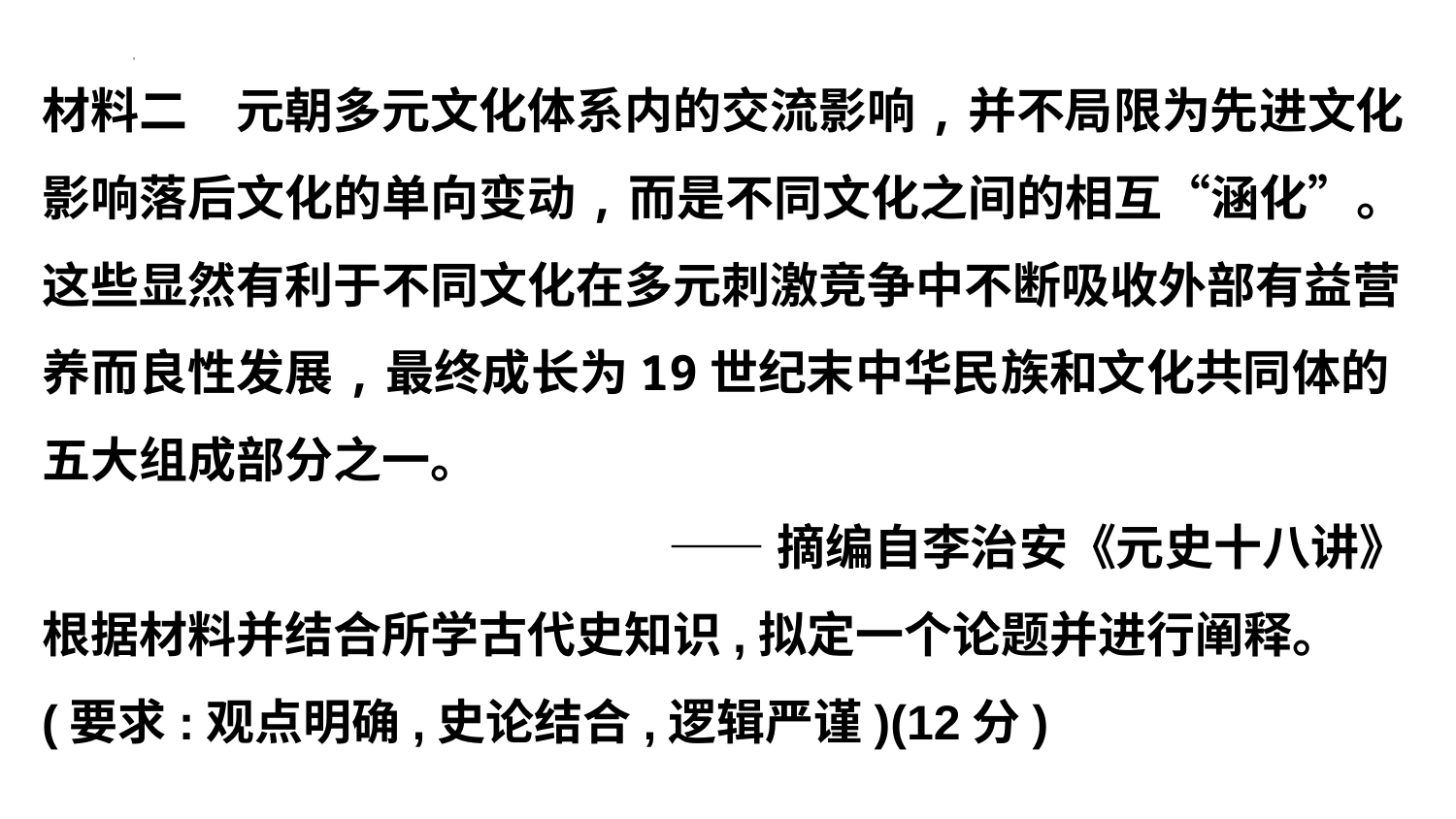

材料二　元朝多元文化体系内的交流影响,并不局限为先进文化影响落后文化的单向变动,而是不同文化之间的相互“涵化”。这些显然有利于不同文化在多元刺激竞争中不断吸收外部有益营养而良性发展,最终成长为19世纪末中华民族和文化共同体的五大组成部分之一。
——摘编自李治安《元史十八讲》
根据材料并结合所学古代史知识,拟定一个论题并进行阐释。
(要求:观点明确,史论结合,逻辑严谨)(12分)